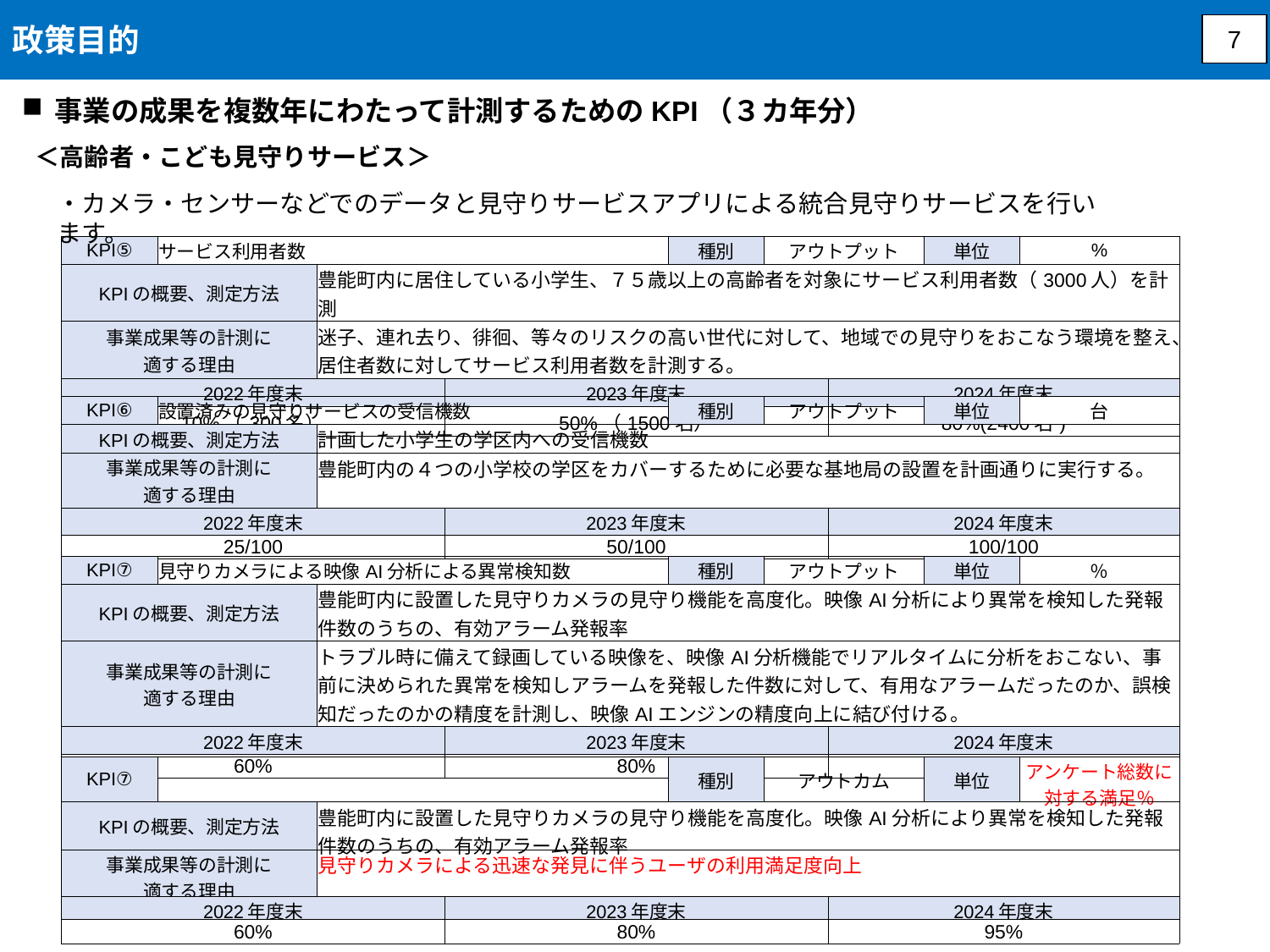

政策目的
7
事業の成果を複数年にわたって計測するためのKPI（３カ年分）
＜高齢者・こども見守りサービス＞
・カメラ・センサーなどでのデータと見守りサービスアプリによる統合見守りサービスを行います。
| KPI⑤ | サービス利用者数 |  |  | 種別 | アウトプット |  | 単位 | % |
| --- | --- | --- | --- | --- | --- | --- | --- | --- |
| KPIの概要、測定方法 |  | 豊能町内に居住している小学生、７５歳以上の高齢者を対象にサービス利用者数（3000人）を計測 |  |  |  |  |  |  |
| 事業成果等の計測に 適する理由 |  | 迷子、連れ去り、徘徊、等々のリスクの高い世代に対して、地域での見守りをおこなう環境を整え、居住者数に対してサービス利用者数を計測する。 |  |  |  |  |  |  |
| 2022年度末 |  |  | 2023年度末 |  |  | 2024年度末 |  |  |
| 10%（300名） |  |  | 50%（1500名） |  |  | 80%(2400名) |  |  |
| KPI⑥ | 設置済みの見守りサービスの受信機数 |  |  | 種別 | アウトプット |  | 単位 | 台 |
| --- | --- | --- | --- | --- | --- | --- | --- | --- |
| KPIの概要、測定方法 |  | 計画した小学生の学区内への受信機数 |  |  |  |  |  |  |
| 事業成果等の計測に 適する理由 |  | 豊能町内の４つの小学校の学区をカバーするために必要な基地局の設置を計画通りに実行する。 |  |  |  |  |  |  |
| 2022年度末 |  |  | 2023年度末 |  |  | 2024年度末 |  |  |
| 25/100 |  |  | 50/100 |  |  | 100/100 |  |  |
| KPI⑦ | 見守りカメラによる映像AI分析による異常検知数 |  |  | 種別 | アウトプット |  | 単位 | ％ |
| --- | --- | --- | --- | --- | --- | --- | --- | --- |
| KPIの概要、測定方法 |  | 豊能町内に設置した見守りカメラの見守り機能を高度化。映像AI分析により異常を検知した発報件数のうちの、有効アラーム発報率 |  |  |  |  |  |  |
| 事業成果等の計測に 適する理由 |  | トラブル時に備えて録画している映像を、映像AI分析機能でリアルタイムに分析をおこない、事前に決められた異常を検知しアラームを発報した件数に対して、有用なアラームだったのか、誤検知だったのかの精度を計測し、映像AIエンジンの精度向上に結び付ける。 |  |  |  |  |  |  |
| 2022年度末 |  |  | 2023年度末 |  |  | 2024年度末 |  |  |
| 60% |  |  | 80% |  |  | 95% |  |  |
| KPI⑦ |  |  |  | 種別 | アウトカム |  | 単位 | アンケート総数に対する満足％ |
| --- | --- | --- | --- | --- | --- | --- | --- | --- |
| KPIの概要、測定方法 |  | 豊能町内に設置した見守りカメラの見守り機能を高度化。映像AI分析により異常を検知した発報件数のうちの、有効アラーム発報率 |  |  |  |  |  |  |
| 事業成果等の計測に 適する理由 |  | 見守りカメラによる迅速な発見に伴うユーザの利用満足度向上 |  |  |  |  |  |  |
| 2022年度末 |  |  | 2023年度末 |  |  | 2024年度末 |  |  |
| 60% |  |  | 80% |  |  | 95% |  |  |